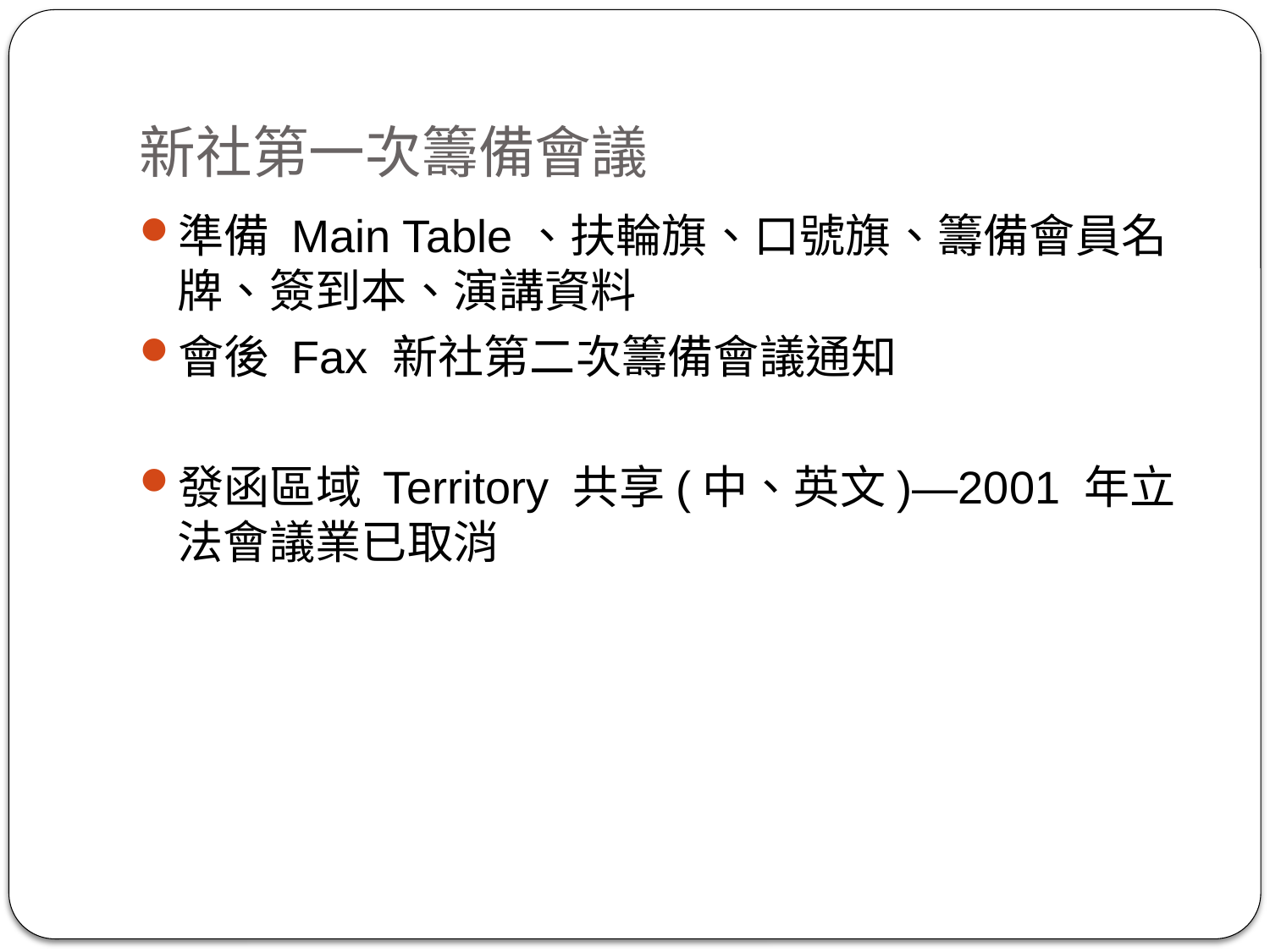

# 新社第一次籌備會議
準備 Main Table、扶輪旗、口號旗、籌備會員名牌、簽到本、演講資料
會後 Fax 新社第二次籌備會議通知

發函區域 Territory 共享(中、英文)—2001 年立法會議業已取消